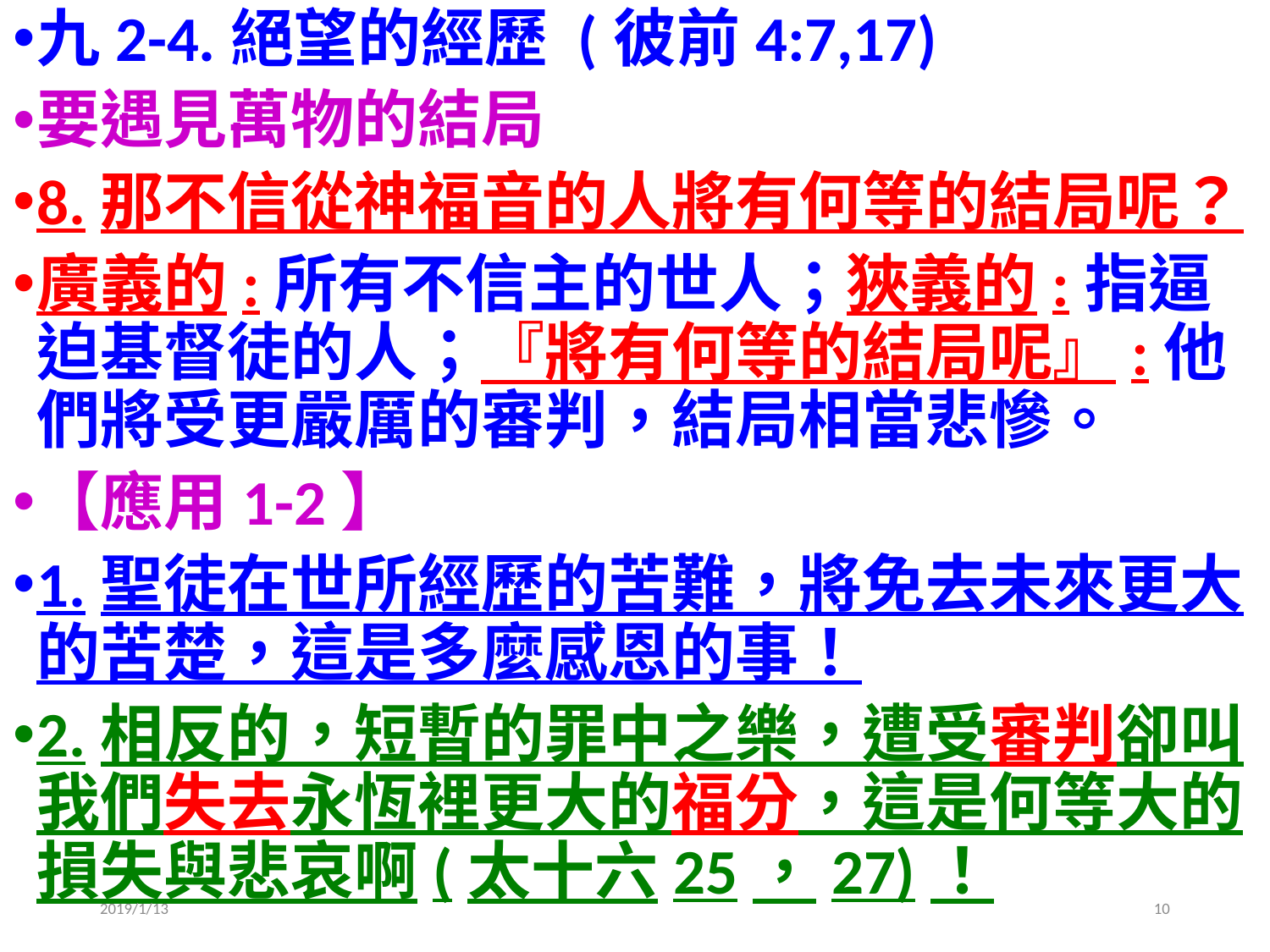

九2-4.絕望的經歷 (彼前4:7,17)
要遇見萬物的結局
8.那不信從神福音的人將有何等的結局呢？
廣義的:所有不信主的世人；狹義的:指逼迫基督徒的人；『將有何等的結局呢』:他們將受更嚴厲的審判，結局相當悲慘。
【應用1-2】
1.聖徒在世所經歷的苦難，將免去未來更大的苦楚，這是多麼感恩的事！
2.相反的，短暫的罪中之樂，遭受審判卻叫我們失去永恆裡更大的福分，這是何等大的損失與悲哀啊(太十六25，27)！

2019/1/13
10